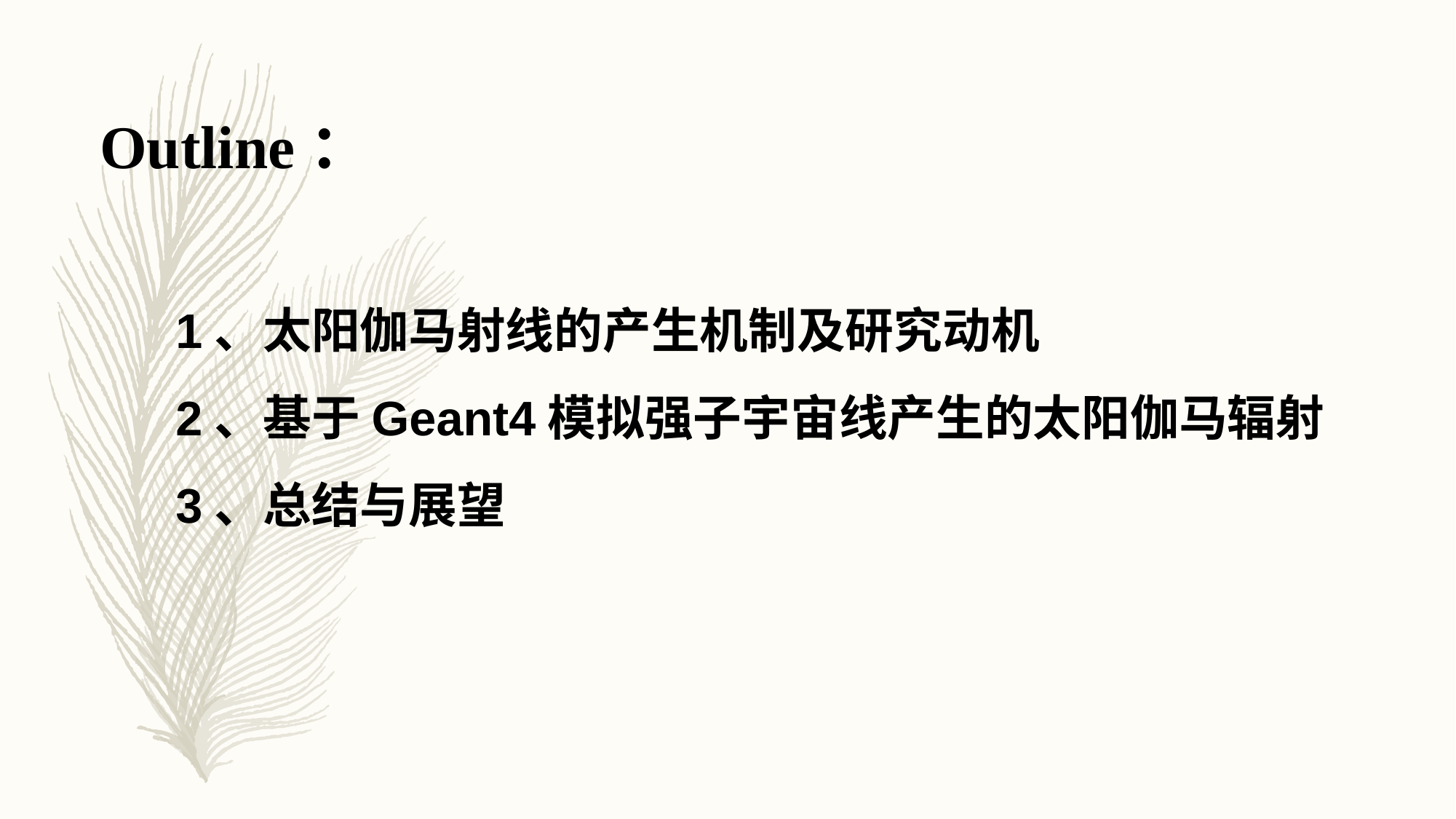

Outline：
1、太阳伽马射线的产生机制及研究动机
2、基于Geant4模拟强子宇宙线产生的太阳伽马辐射
3、总结与展望